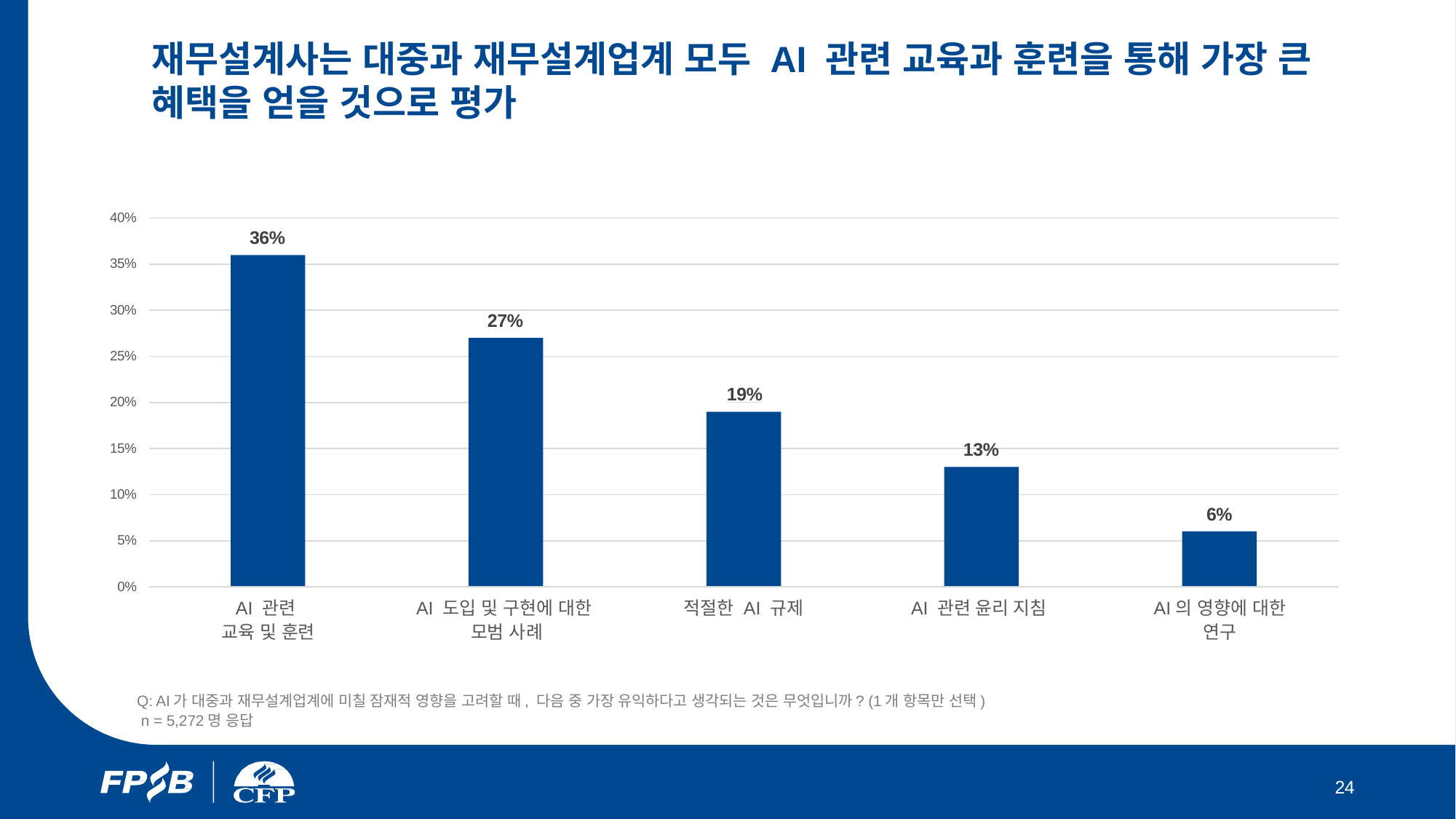

# 재무설계사는 대중과 재무설계업계 모두 AI 관련 교육과 훈련을 통해 가장 큰 혜택을 얻을 것으로 평가
40%

36%
35%

30%
27%
25%
	19%
20%
13%
15%
10%
6%
5%

0%
AI 관련
교육 및 훈련
AI 도입 및 구현에 대한
모범 사례
적절한 AI 규제
AI 관련 윤리 지침
AI의 영향에 대한
연구
Q: AI가 대중과 재무설계업계에 미칠 잠재적 영향을 고려할 때, 다음 중 가장 유익하다고 생각되는 것은 무엇입니까? (1개 항목만 선택)
 n = 5,272명 응답
24